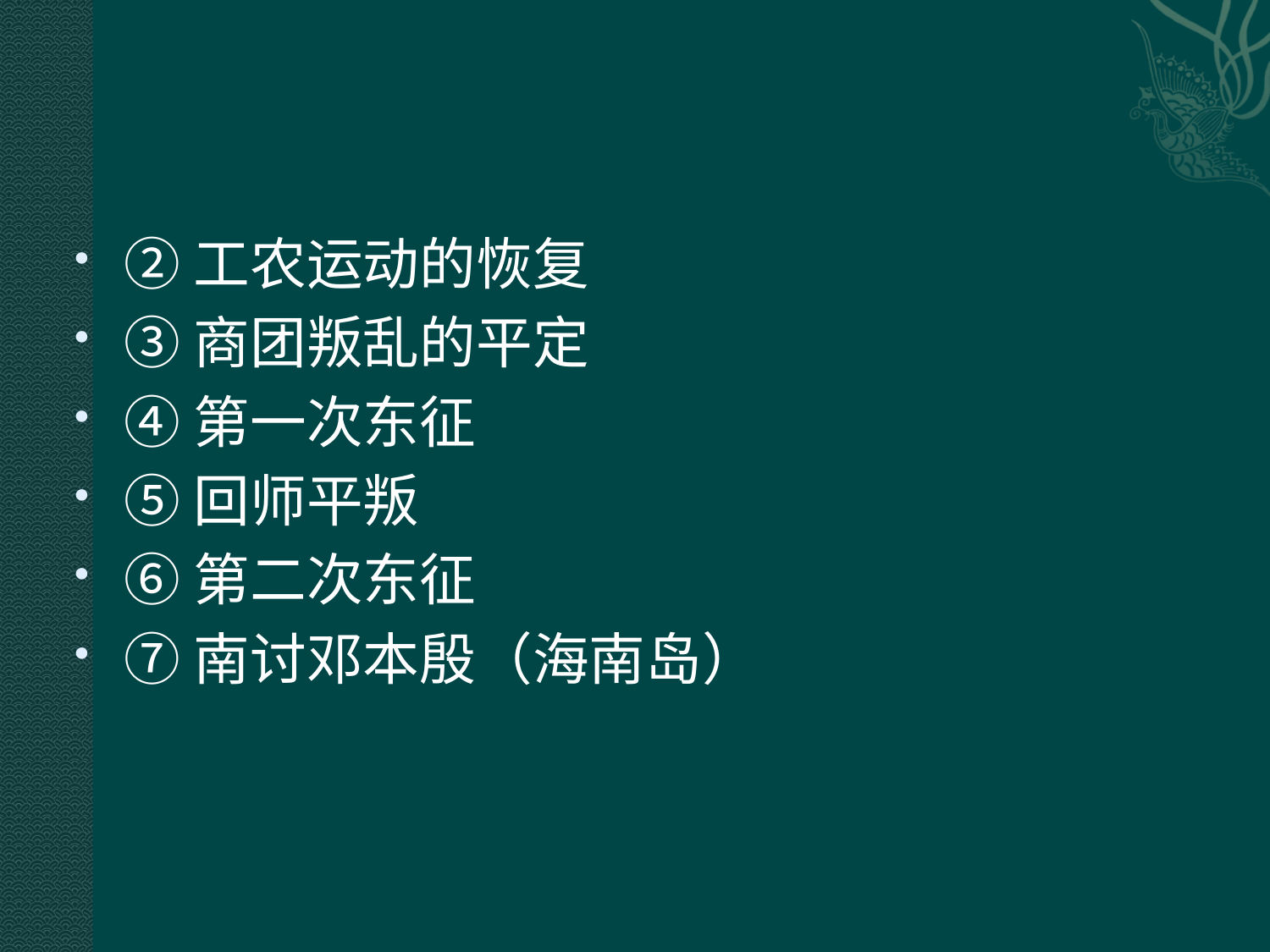

#
②工农运动的恢复
③商团叛乱的平定
④第一次东征
⑤回师平叛
⑥第二次东征
⑦南讨邓本殷（海南岛）